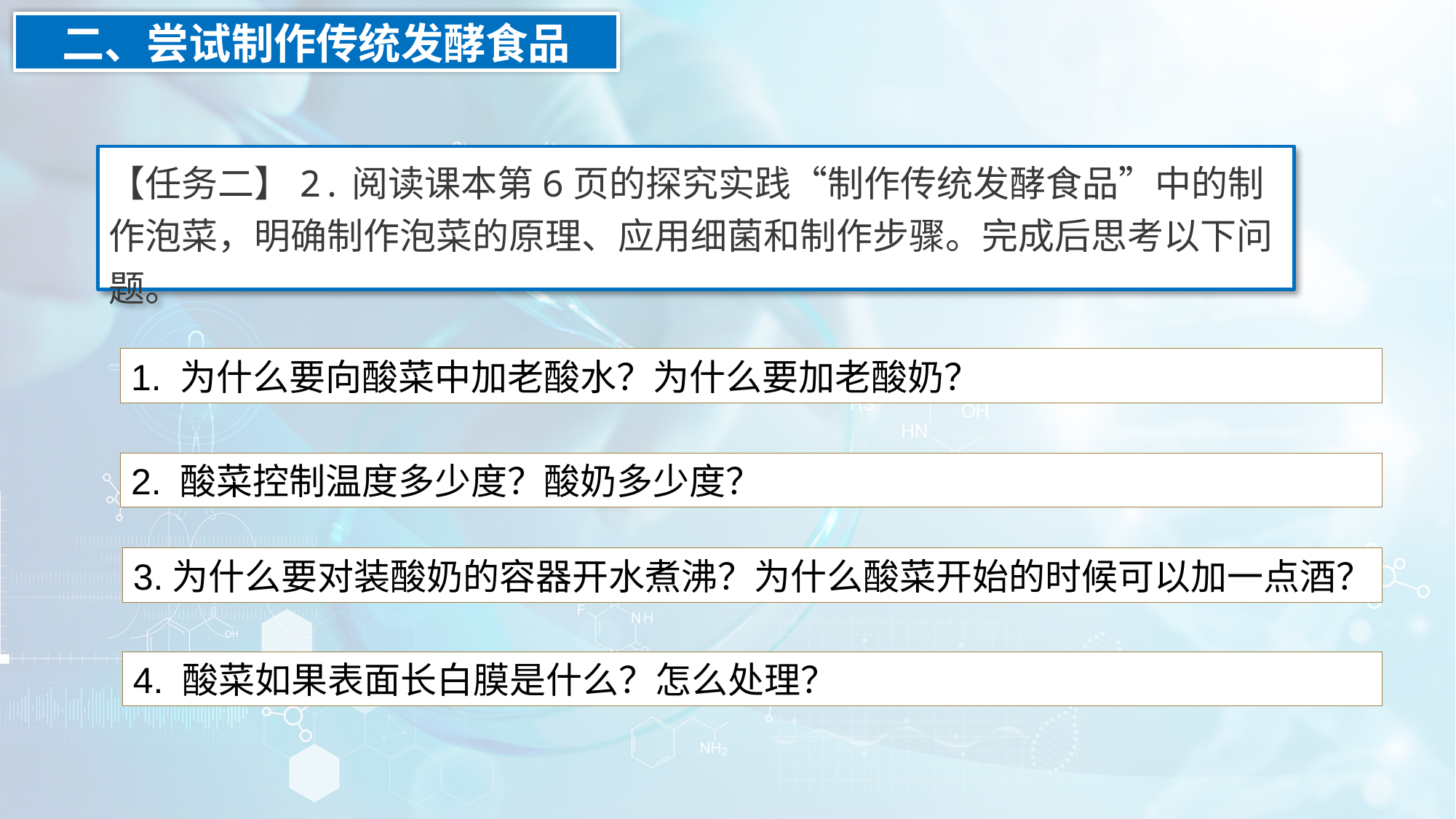

二、尝试制作传统发酵食品
【任务二】2.阅读课本第6页的探究实践“制作传统发酵食品”中的制作泡菜，明确制作泡菜的原理、应用细菌和制作步骤。完成后思考以下问题。
1. 为什么要向酸菜中加老酸水？为什么要加老酸奶？
2. 酸菜控制温度多少度？酸奶多少度？
3.为什么要对装酸奶的容器开水煮沸？为什么酸菜开始的时候可以加一点酒？
4. 酸菜如果表面长白膜是什么？怎么处理？